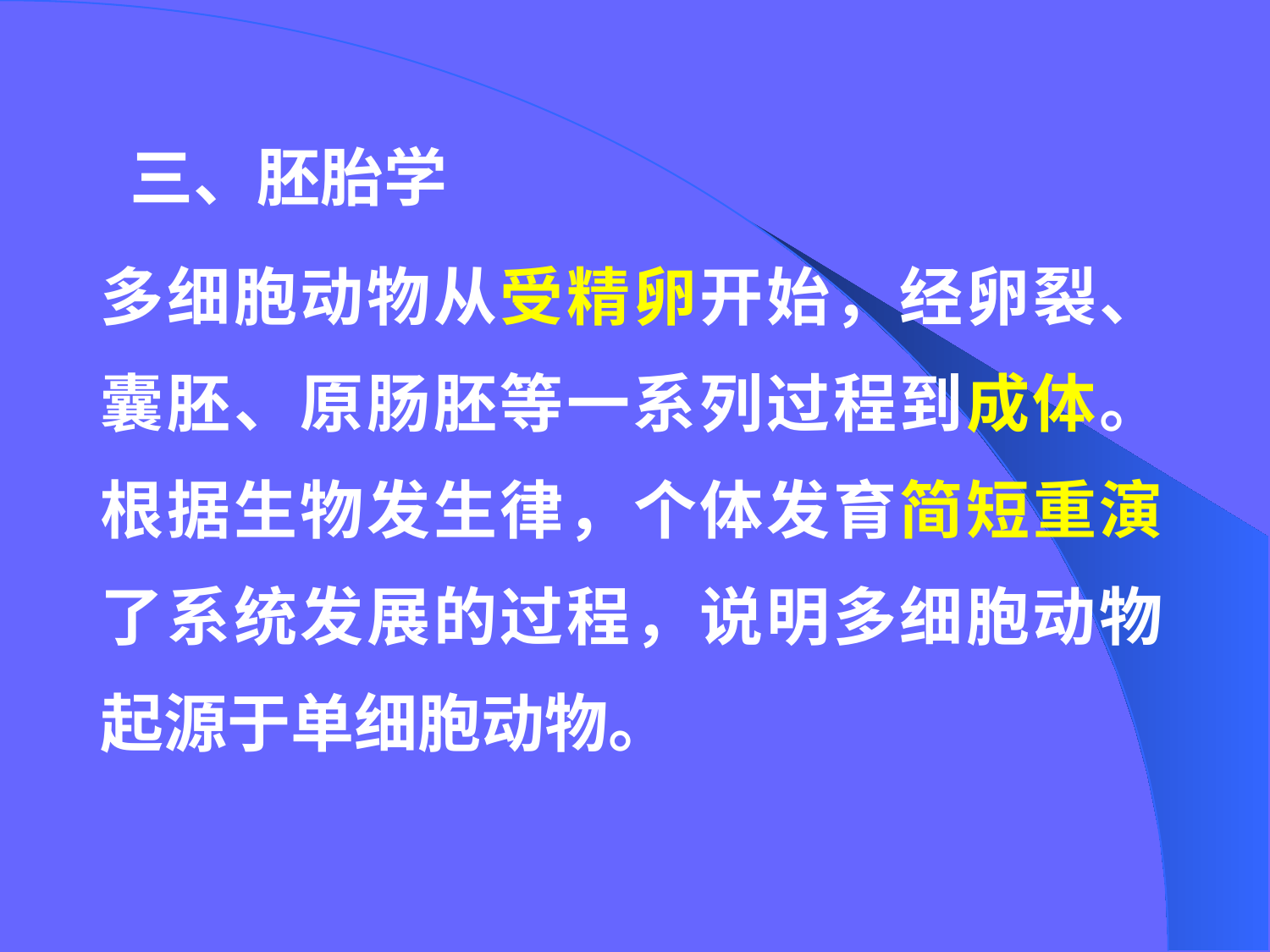

三、胚胎学
多细胞动物从受精卵开始，经卵裂、囊胚、原肠胚等一系列过程到成体。根据生物发生律，个体发育简短重演了系统发展的过程，说明多细胞动物起源于单细胞动物。